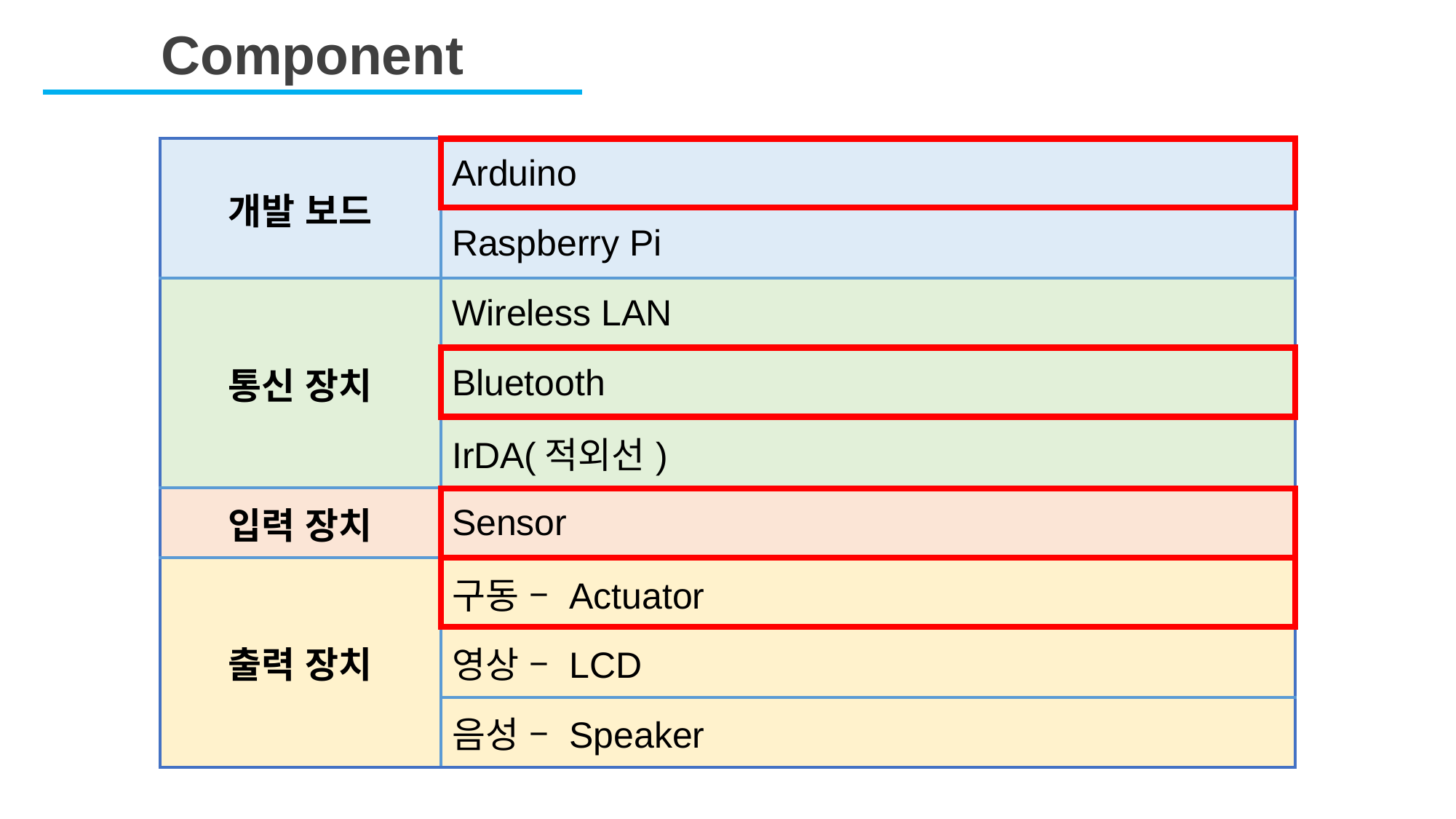

Component
| 개발 보드 | Arduino |
| --- | --- |
|  | Raspberry Pi |
| 통신 장치 | Wireless LAN |
|  | Bluetooth |
|  | IrDA(적외선) |
| 입력 장치 | Sensor |
| 출력 장치 | 구동 – Actuator |
|  | 영상 – LCD |
|  | 음성 – Speaker |